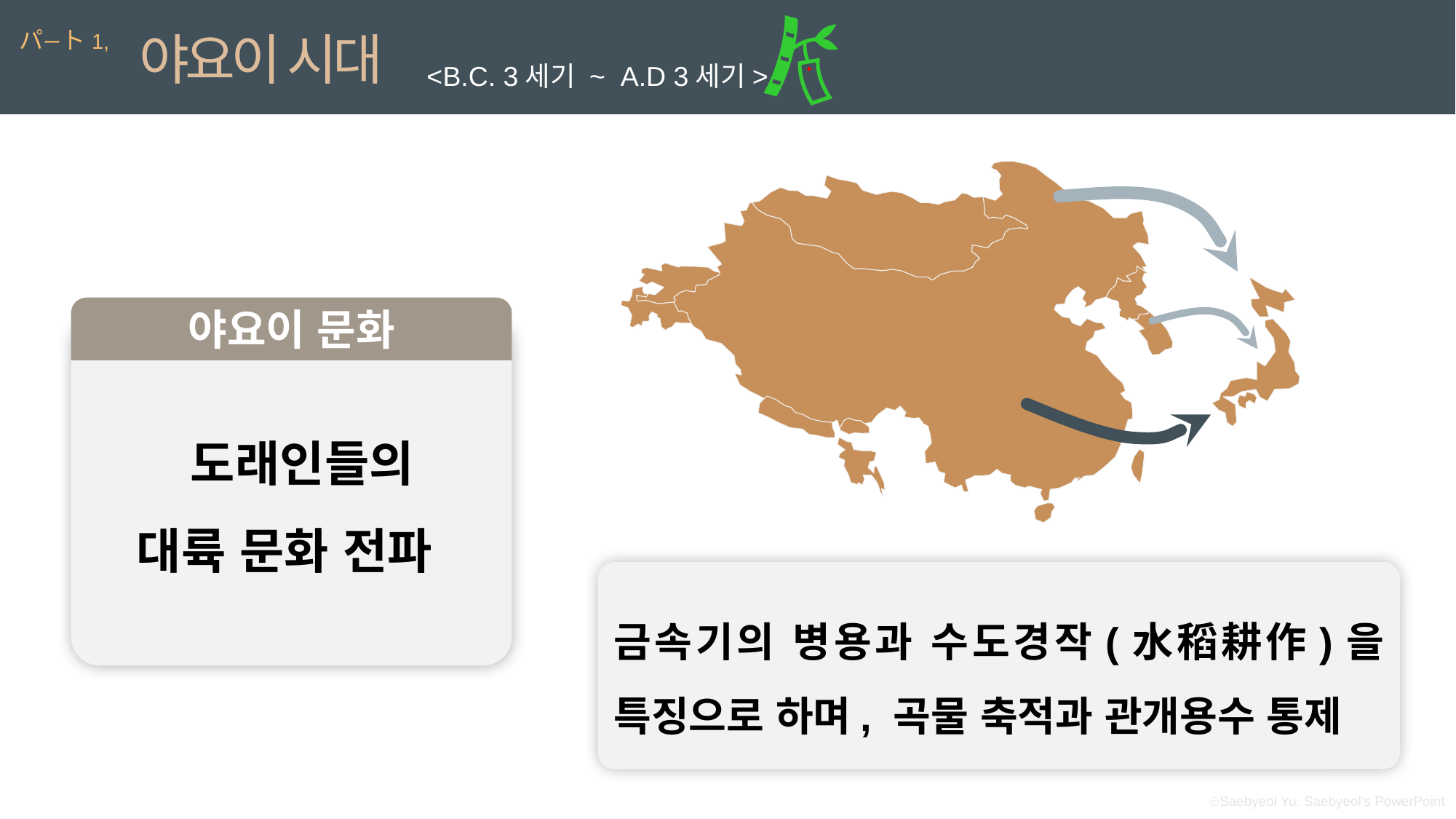

パート1,
야요이 시대
<B.C. 3세기 ~  A.D 3세기>

야요이 문화
 도래인들의
대륙 문화 전파

금속기의 병용과 수도경작(水稻耕作)을 특징으로 하며, 곡물 축적과 관개용수 통제